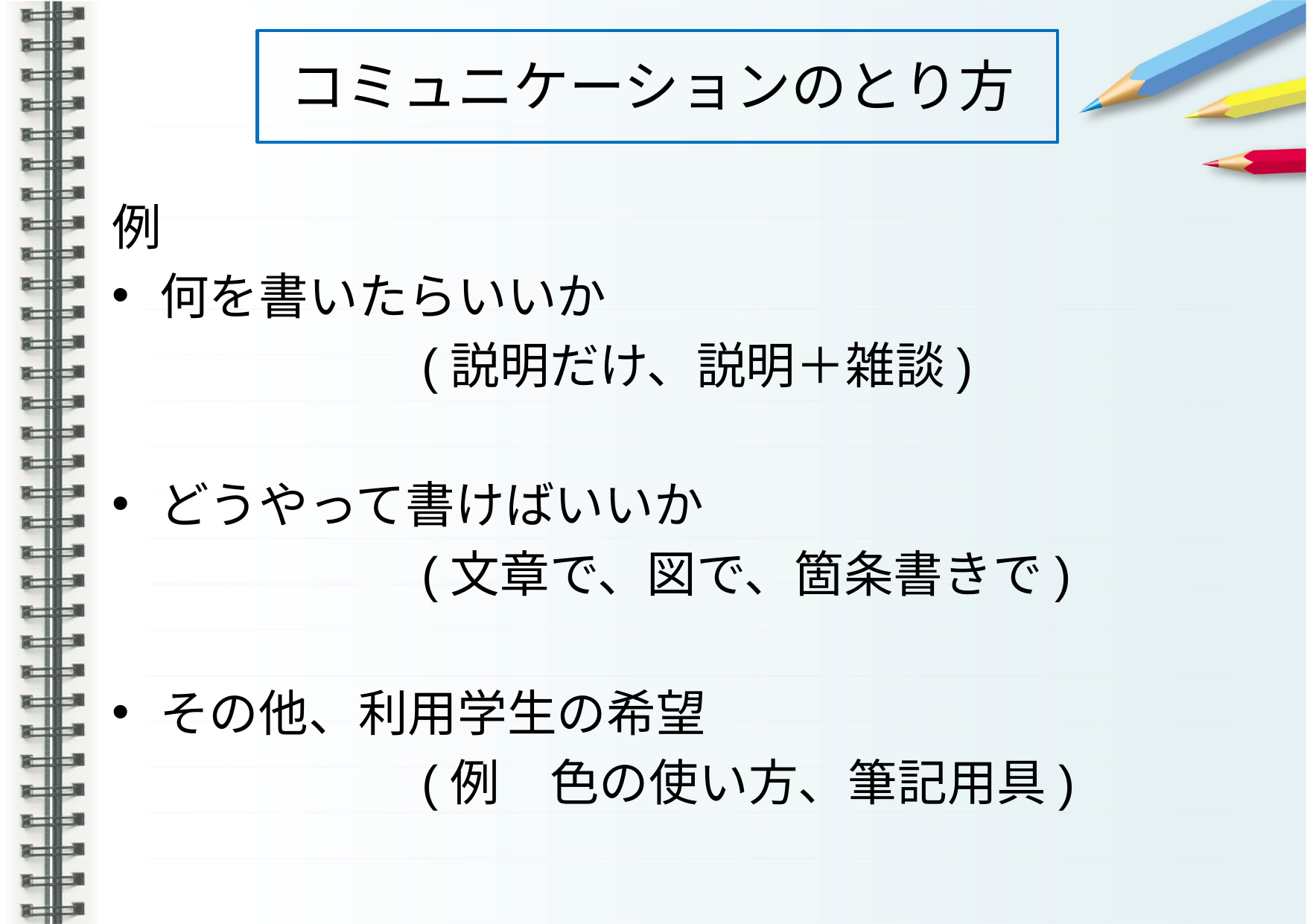

# コミュニケーションのとり方

例
何を書いたらいいか
　　　　　　(説明だけ、説明＋雑談)

どうやって書けばいいか
　　　　　　(文章で、図で、箇条書きで)

その他、利用学生の希望
　　　　　　(例　色の使い方、筆記用具)